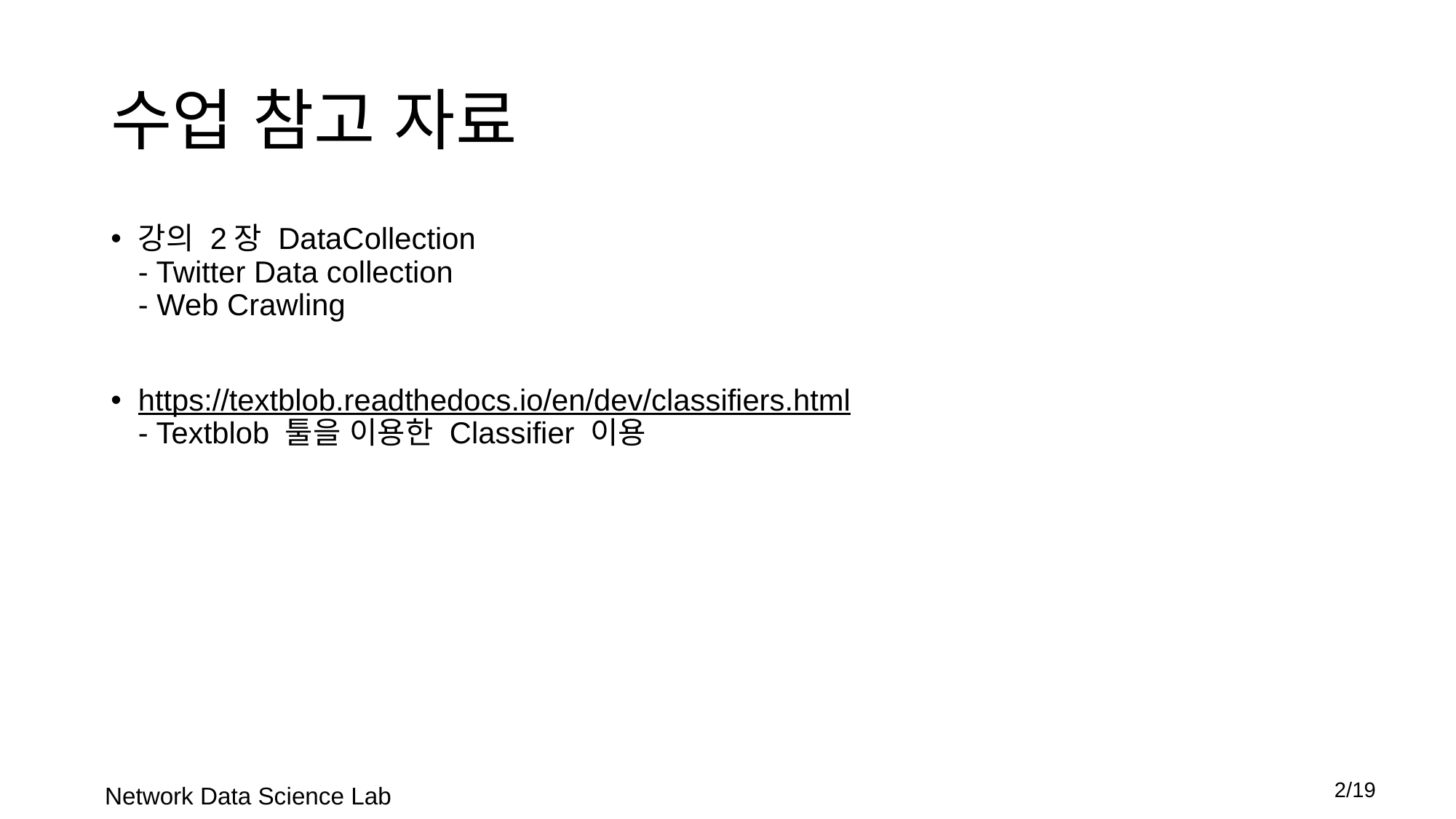

# 수업 참고 자료
강의 2장 DataCollection
- Twitter Data collection
- Web Crawling

https://textblob.readthedocs.io/en/dev/classifiers.html
- Textblob 툴을 이용한 Classifier 이용
2/19